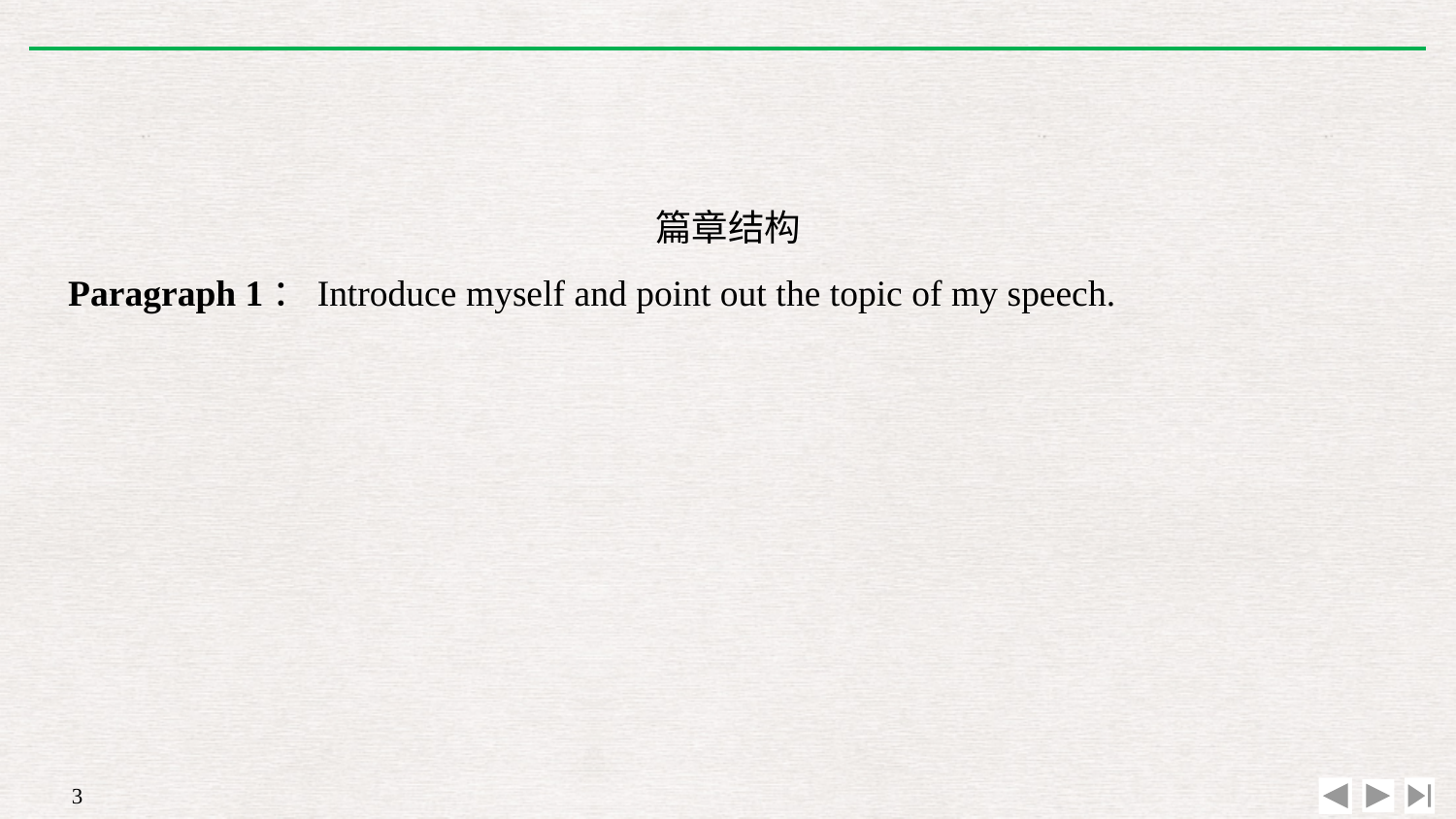

篇章结构
Paragraph 1：Introduce myself and point out the topic of my speech.